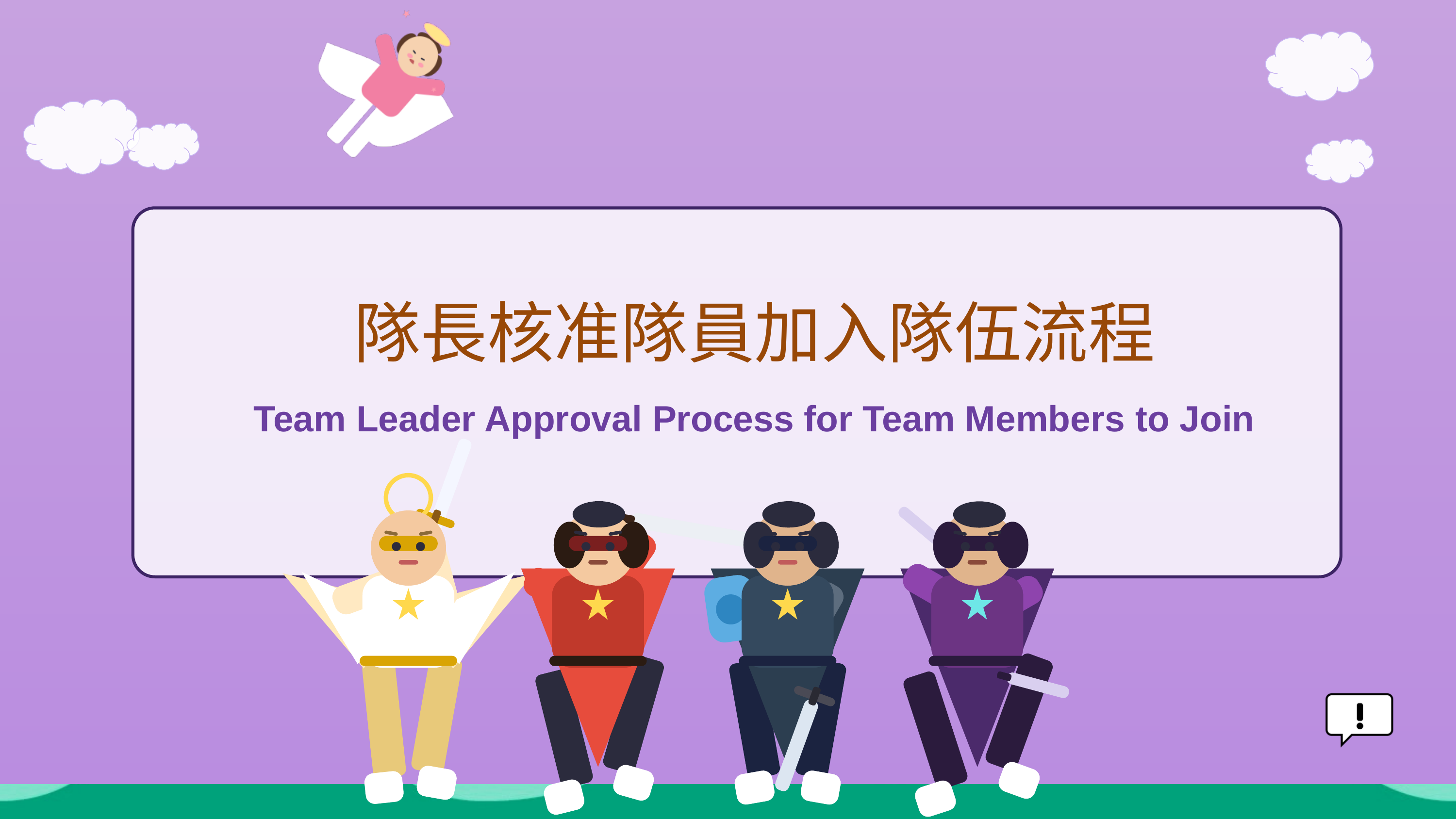

隊長核准隊員加入隊伍流程
Team Leader Approval Process for Team Members to Join